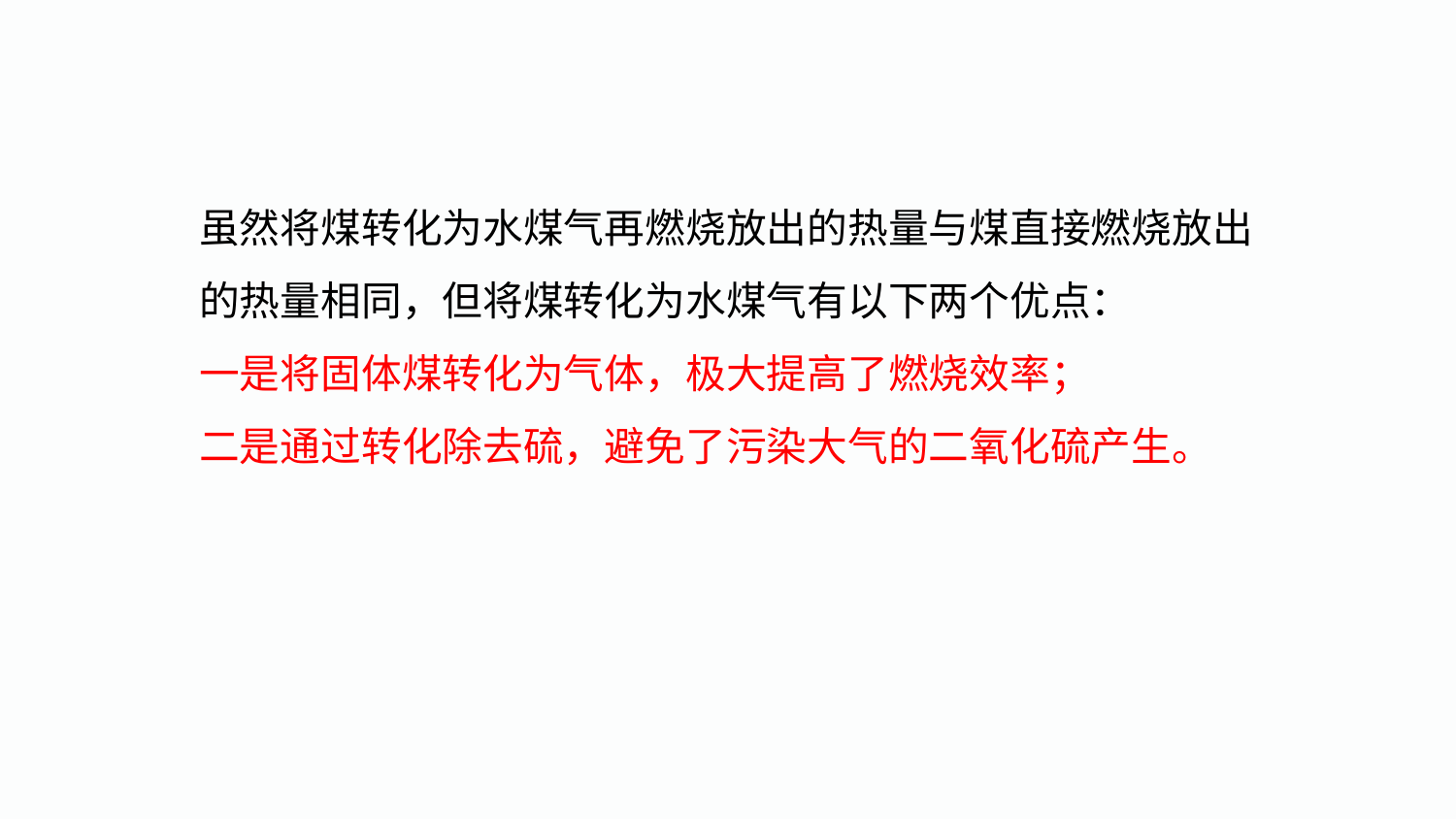

虽然将煤转化为水煤气再燃烧放出的热量与煤直接燃烧放出
   的热量相同，但将煤转化为水煤气有以下两个优点：
   一是将固体煤转化为气体，极大提高了燃烧效率；
   二是通过转化除去硫，避免了污染大气的二氧化硫产生。